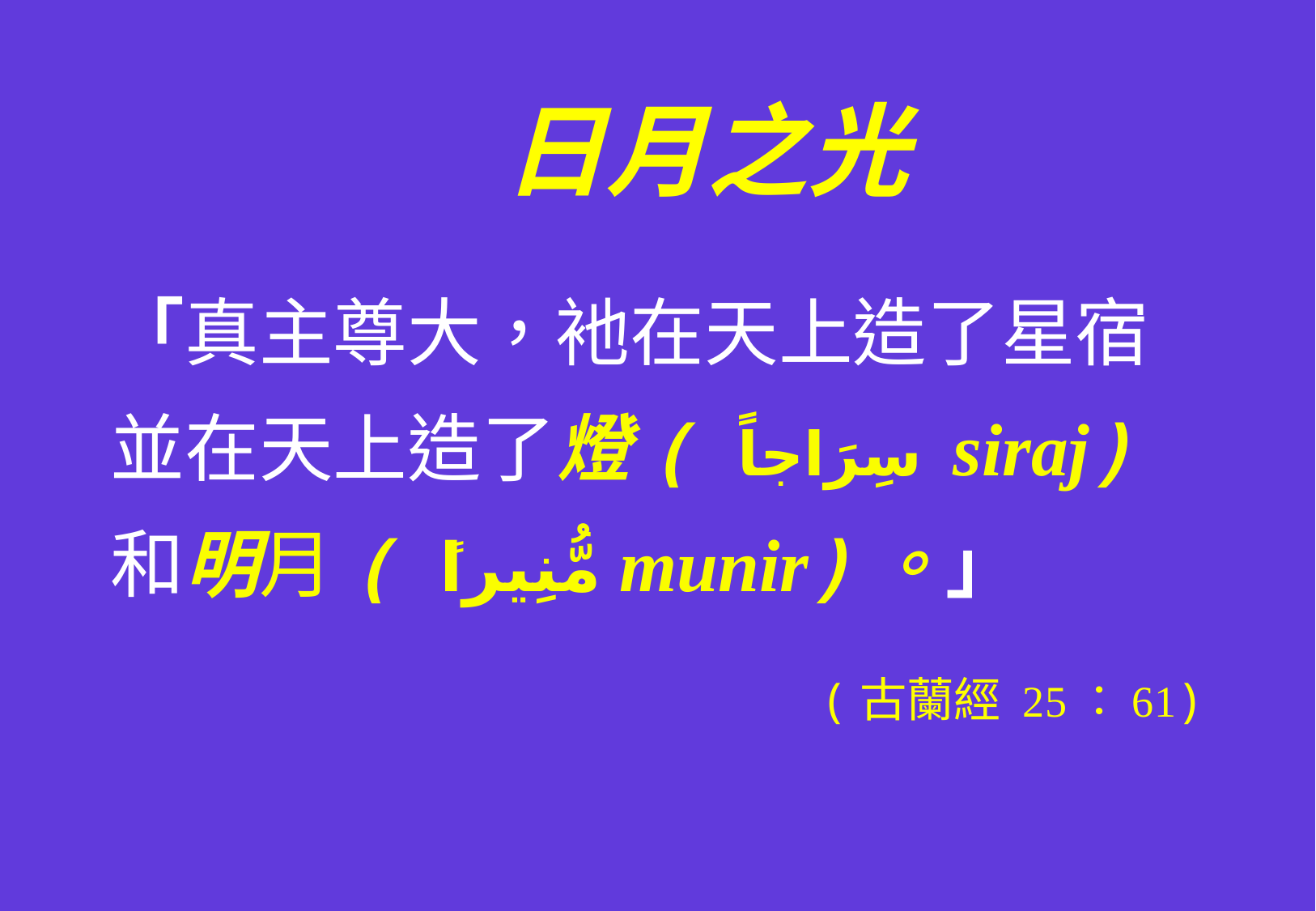

# 日月之光
「真主尊大，衪在天上造了星宿並在天上造了燈( سِرَاجاً siraj)
和明月( مُّنِيراً munir)。」

(古蘭經 25：61)